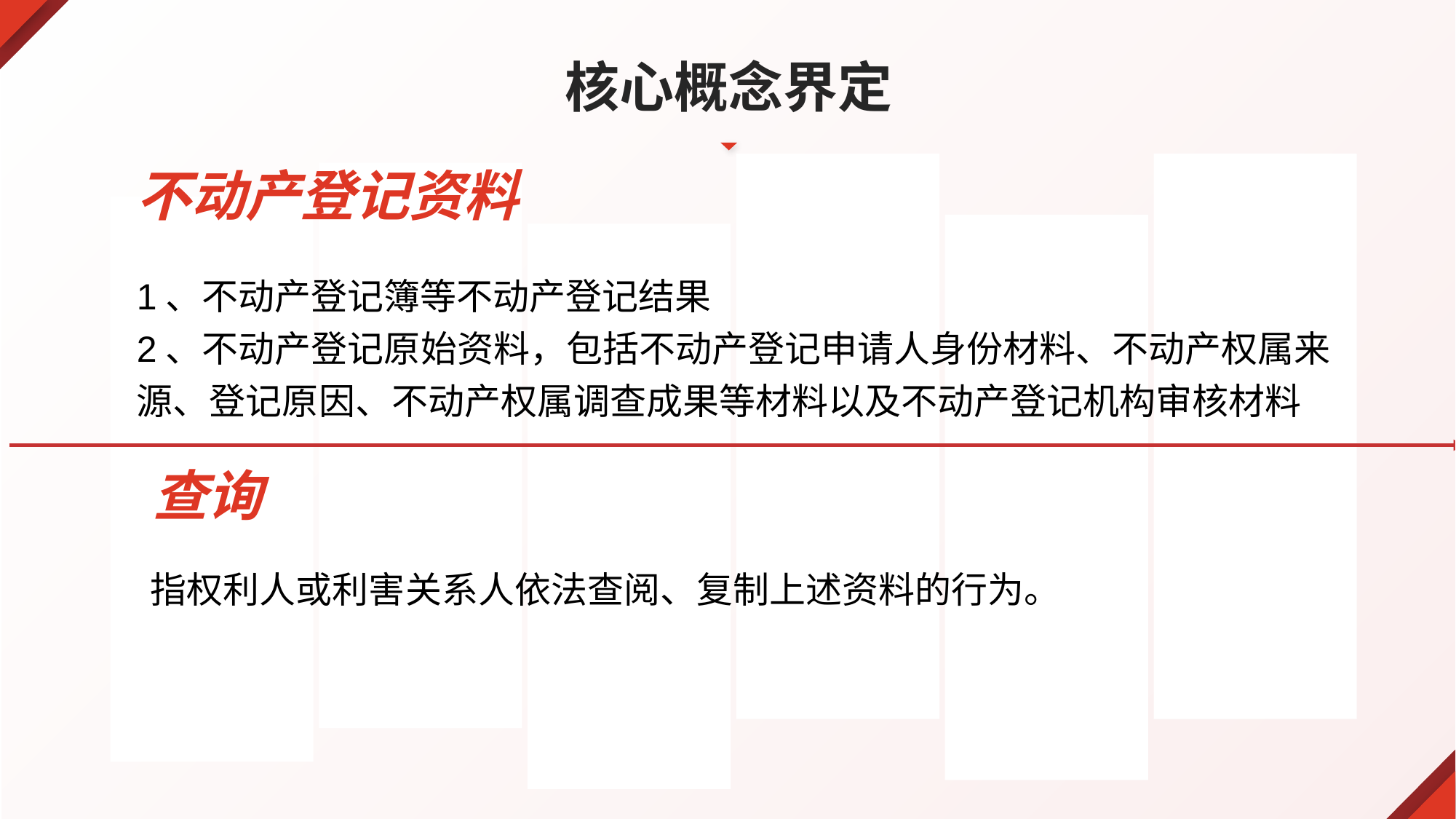

核心概念界定

不动产登记资料

1、不动产登记簿等不动产登记结果
2、不动产登记原始资料，包括不动产登记申请人身份材料、不动产权属来源、登记原因、不动产权属调查成果等材料以及不动产登记机构审核材料

查询
指权利人或利害关系人依法查阅、复制上述资料的行为。